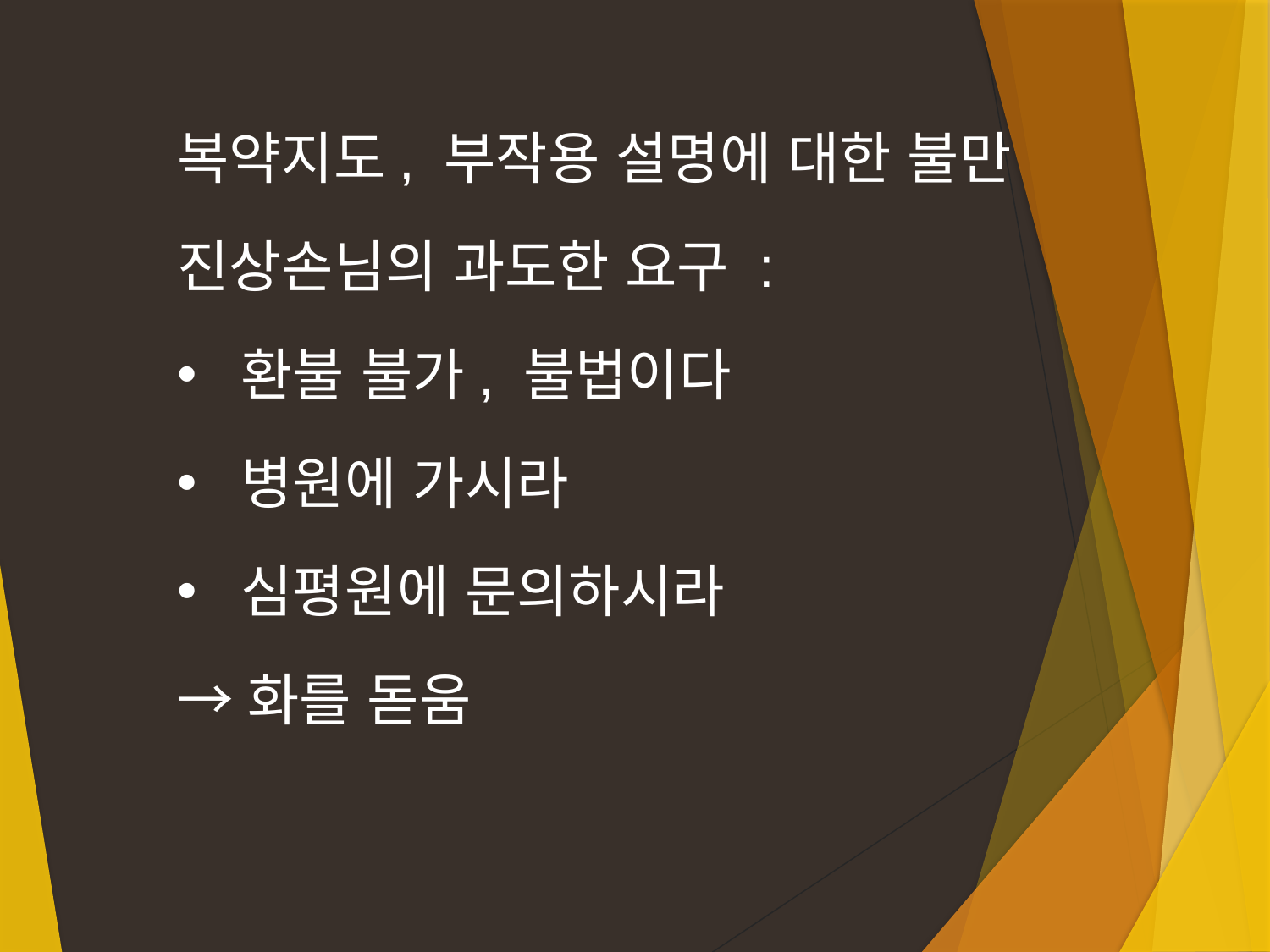

복약지도, 부작용 설명에 대한 불만
진상손님의 과도한 요구 :
환불 불가, 불법이다
병원에 가시라
심평원에 문의하시라
→화를 돋움